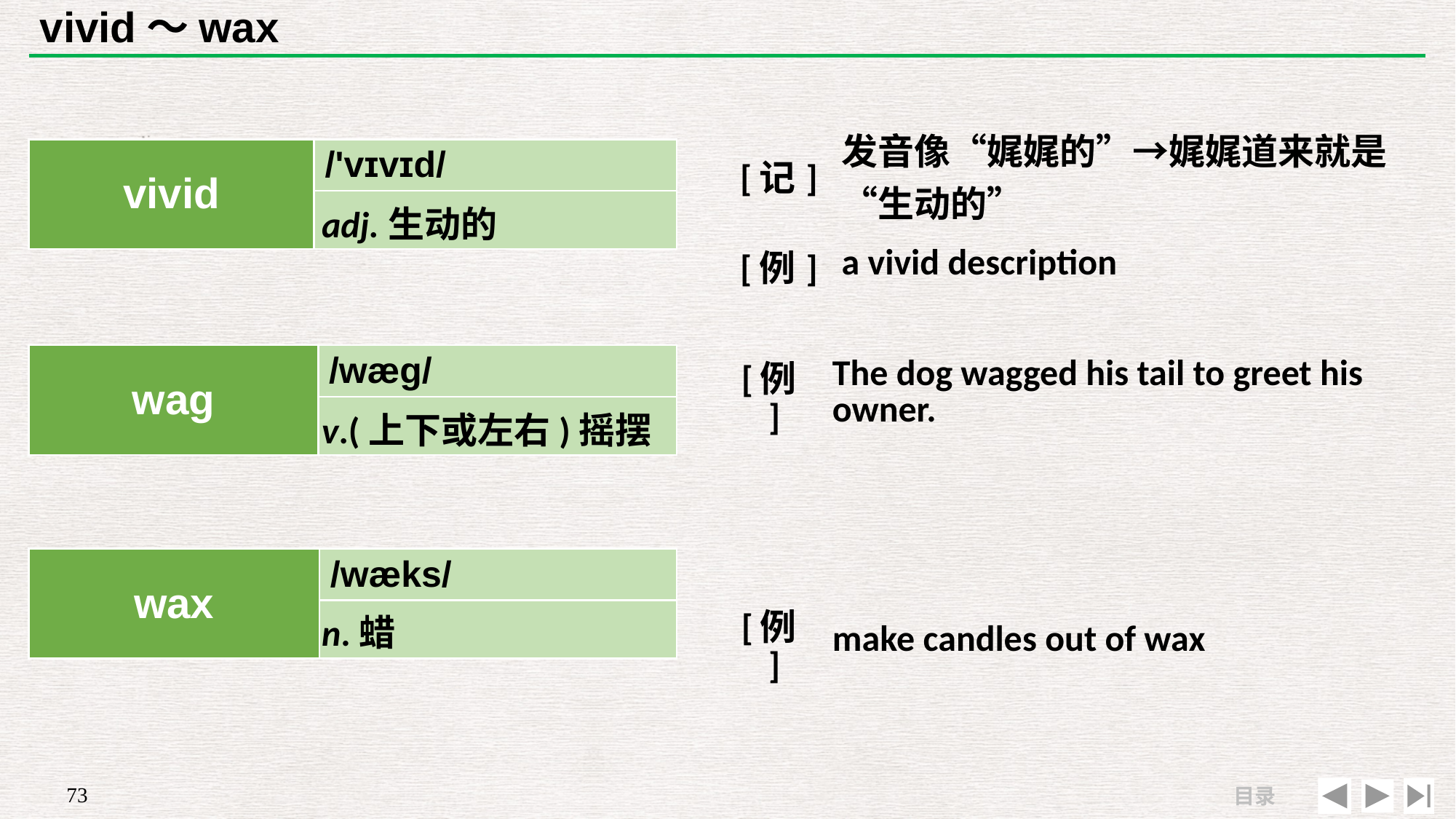

# vivid～wax

| [记] | 发音像“娓娓的”→娓娓道来就是“生动的” |
| --- | --- |
| [例] | a vivid description |
| vivid | /'vɪvɪd/ |
| --- | --- |
|  |  |
adj.生动的
|  |  |
| --- | --- |
| [例] | The dog wagged his tail to greet his owner. |
| wag | /wæɡ/ |
| --- | --- |
|  |  |
v.(上下或左右)摇摆
|  |  |
| --- | --- |
| [例] | make candles out of wax |
| wax | /wæks/ |
| --- | --- |
|  |  |
n.蜡